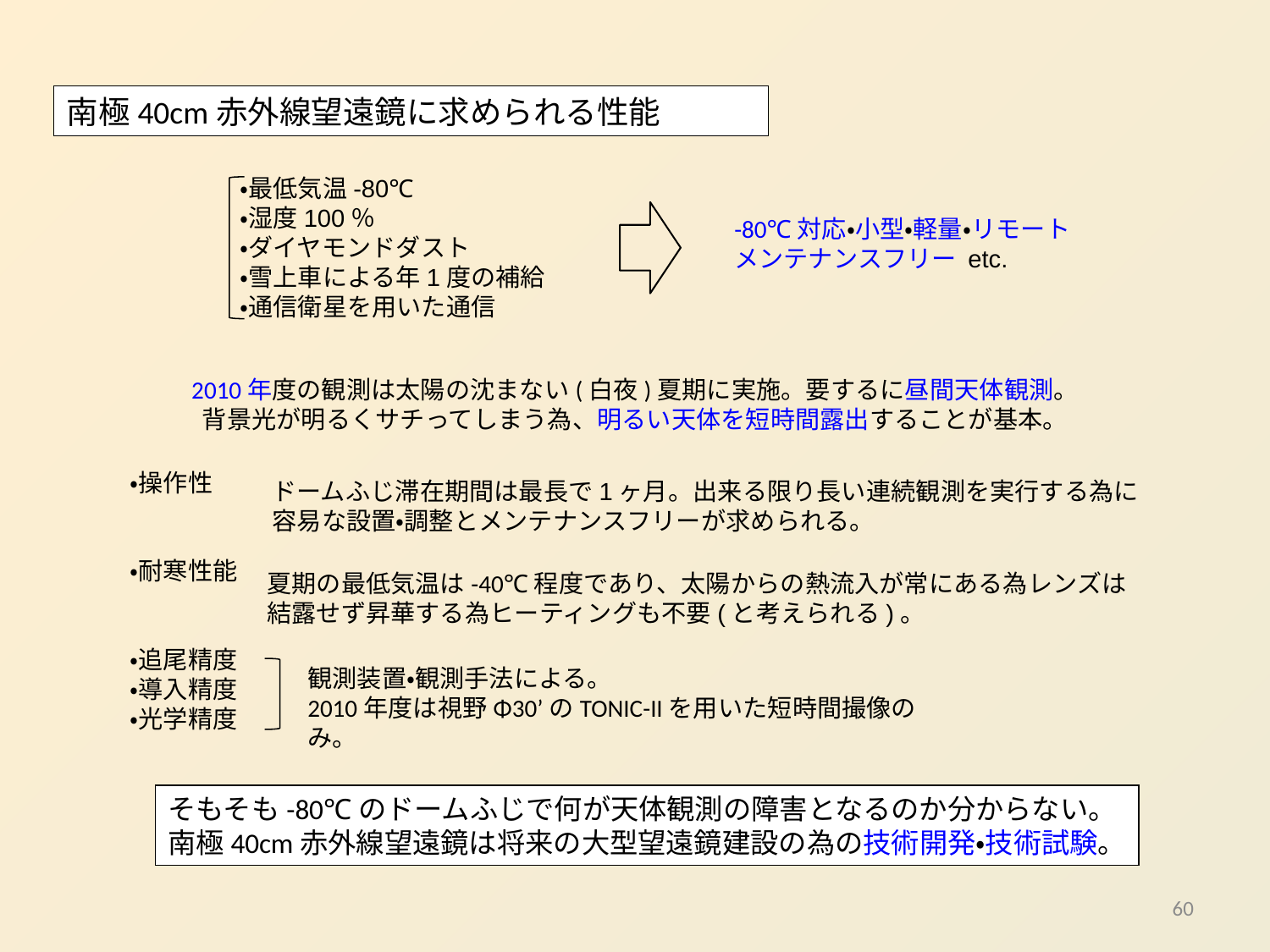

南極40cm赤外線望遠鏡に求められる性能
・最低気温-80℃
・湿度100％
・ダイヤモンドダスト
・雪上車による年1度の補給
・通信衛星を用いた通信

-80℃対応・小型・軽量・リモート
メンテナンスフリー etc.
2010年度の観測は太陽の沈まない(白夜)夏期に実施。要するに昼間天体観測。
背景光が明るくサチってしまう為、明るい天体を短時間露出することが基本。
・操作性

・耐寒性能

・追尾精度
・導入精度
・光学精度
ドームふじ滞在期間は最長で1ヶ月。出来る限り長い連続観測を実行する為に容易な設置・調整とメンテナンスフリーが求められる。
夏期の最低気温は-40℃程度であり、太陽からの熱流入が常にある為レンズは結露せず昇華する為ヒーティングも不要(と考えられる)。
観測装置・観測手法による。
2010年度は視野Φ30’のTONIC-IIを用いた短時間撮像のみ。

そもそも-80℃のドームふじで何が天体観測の障害となるのか分からない。
南極40cm赤外線望遠鏡は将来の大型望遠鏡建設の為の技術開発・技術試験。
60